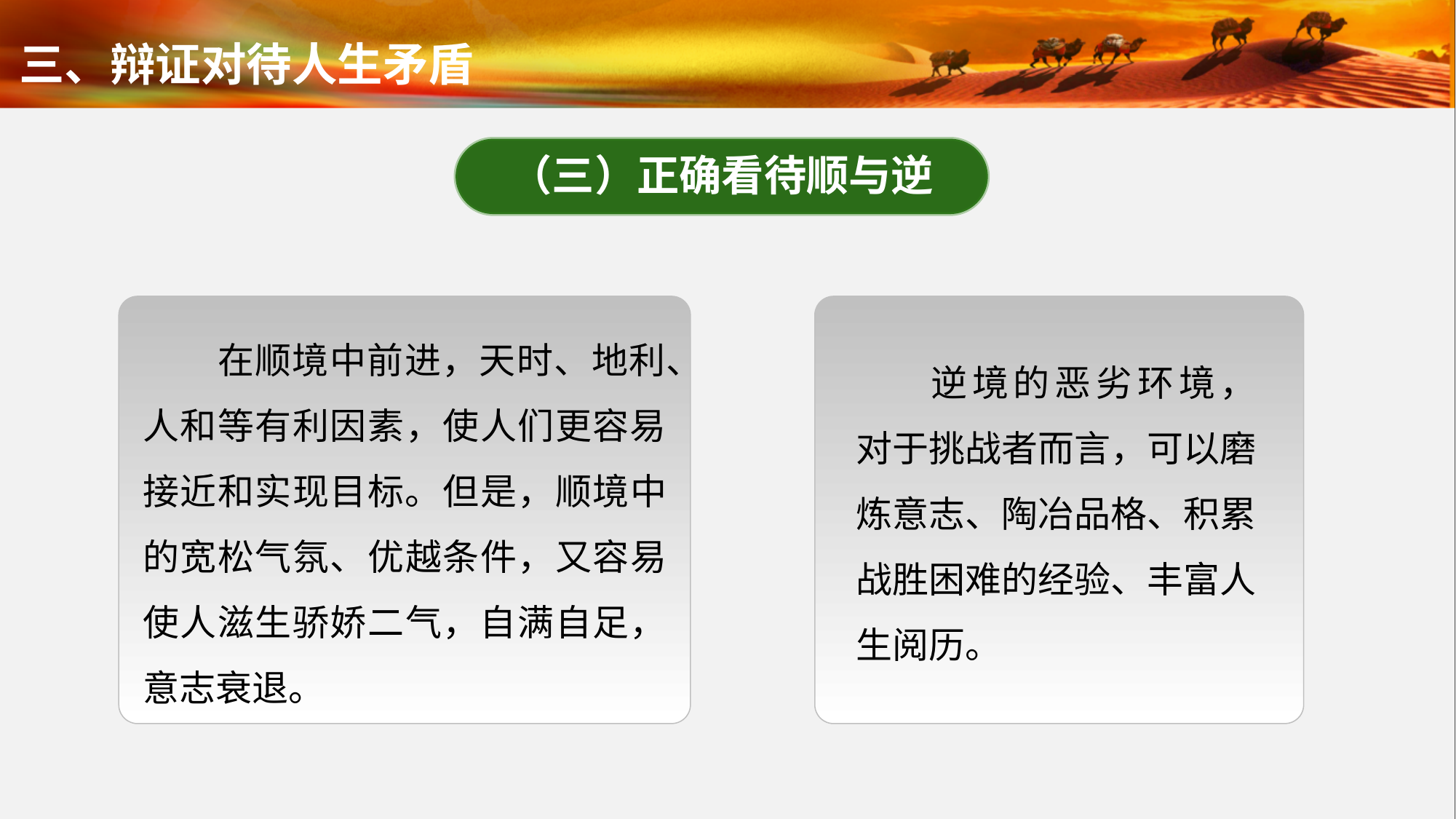

三、辩证对待人生矛盾
（三）正确看待顺与逆

在顺境中前进，天时、地利、人和等有利因素，使人们更容易接近和实现目标。但是，顺境中的宽松气氛、优越条件，又容易使人滋生骄娇二气，自满自足，意志衰退。
逆境的恶劣环境，对于挑战者而言，可以磨炼意志、陶冶品格、积累战胜困难的经验、丰富人生阅历。